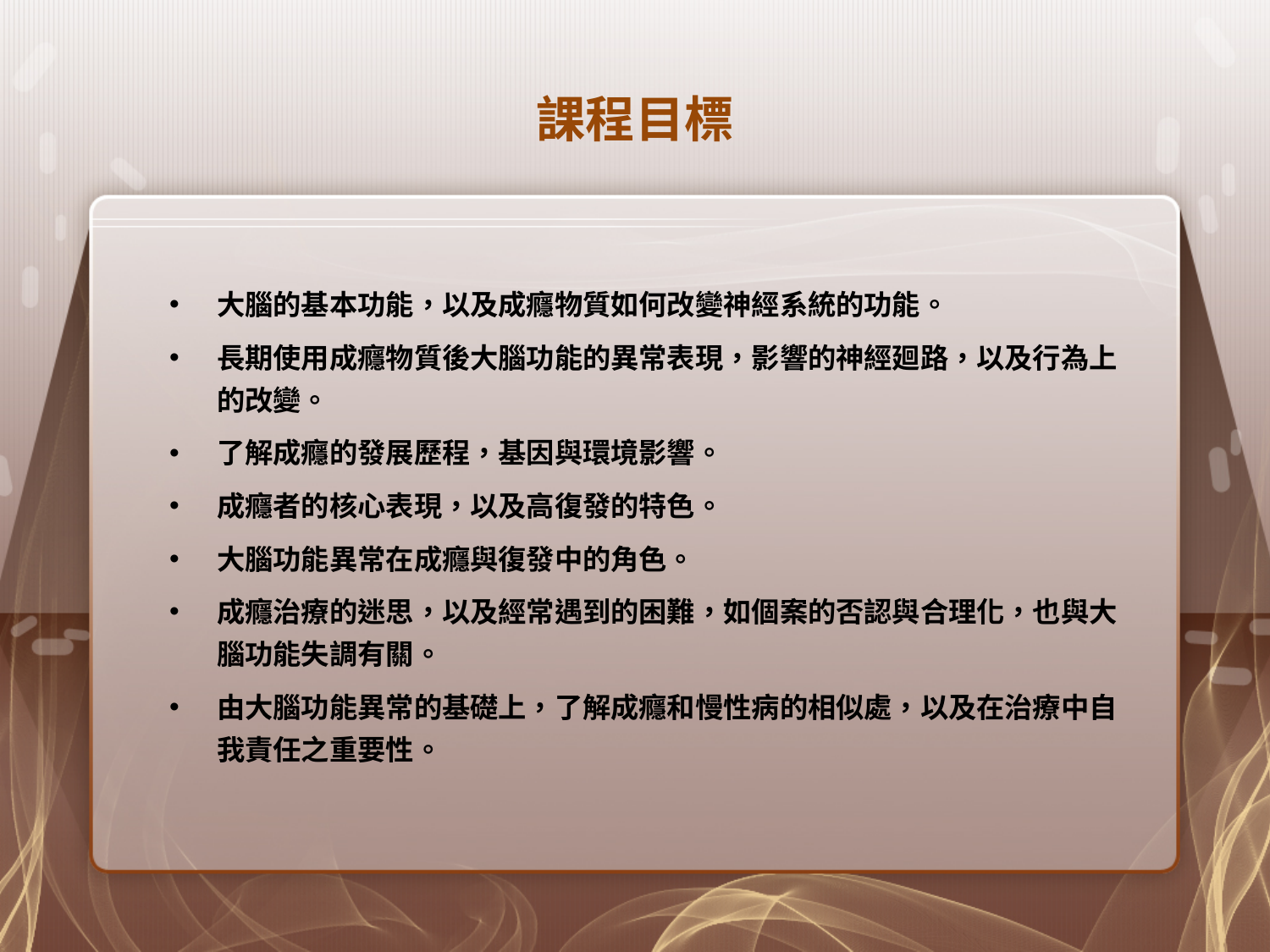

# 課程目標

大腦的基本功能，以及成癮物質如何改變神經系統的功能。
長期使用成癮物質後大腦功能的異常表現，影響的神經廻路，以及行為上的改變。
了解成癮的發展歷程，基因與環境影響。
成癮者的核心表現，以及高復發的特色。
大腦功能異常在成癮與復發中的角色。
成癮治療的迷思，以及經常遇到的困難，如個案的否認與合理化，也與大腦功能失調有關。
由大腦功能異常的基礎上，了解成癮和慢性病的相似處，以及在治療中自我責任之重要性。